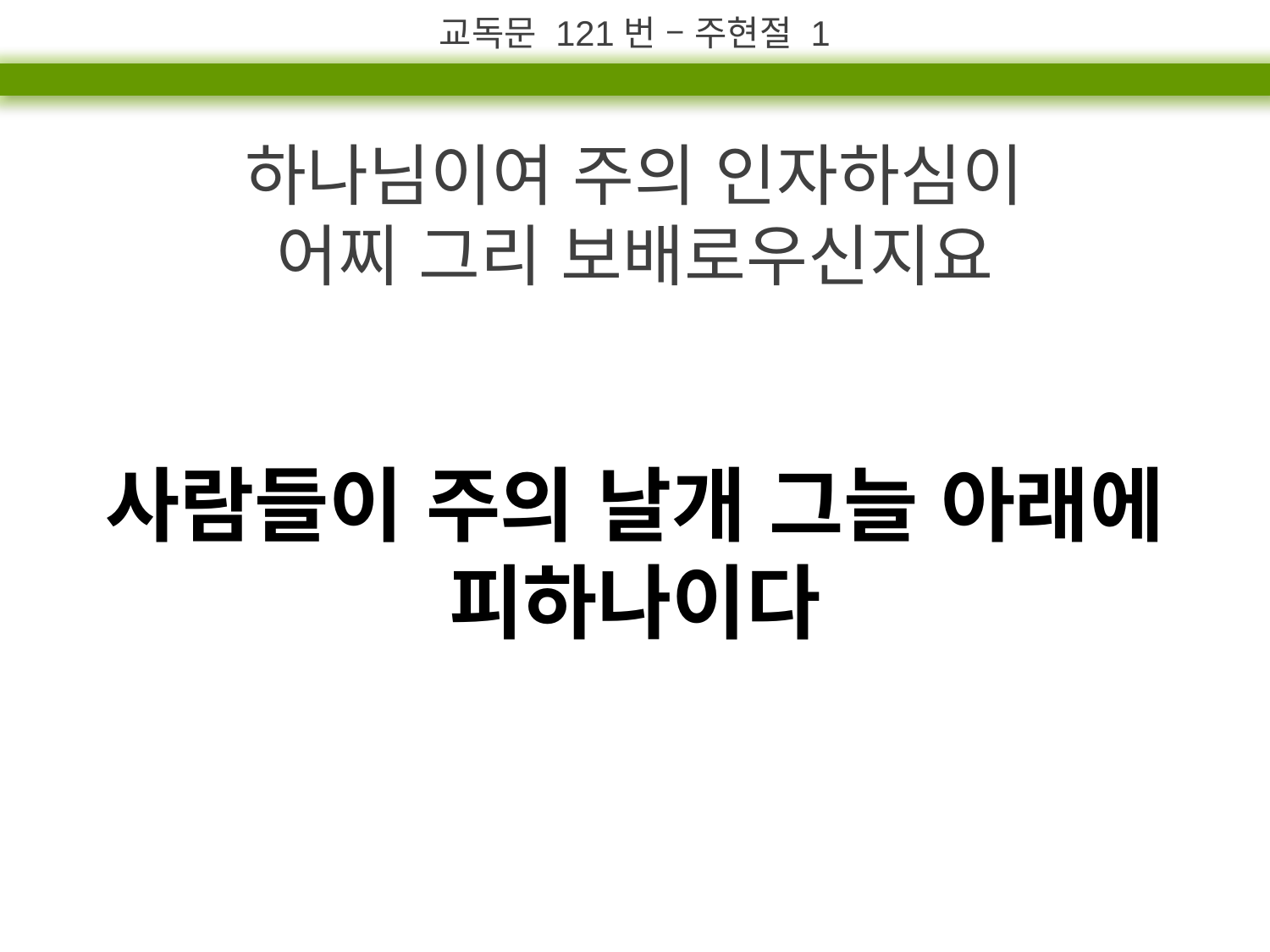

교독문 121번 – 주현절 1

하나님이여 주의 인자하심이
어찌 그리 보배로우신지요
사람들이 주의 날개 그늘 아래에 피하나이다